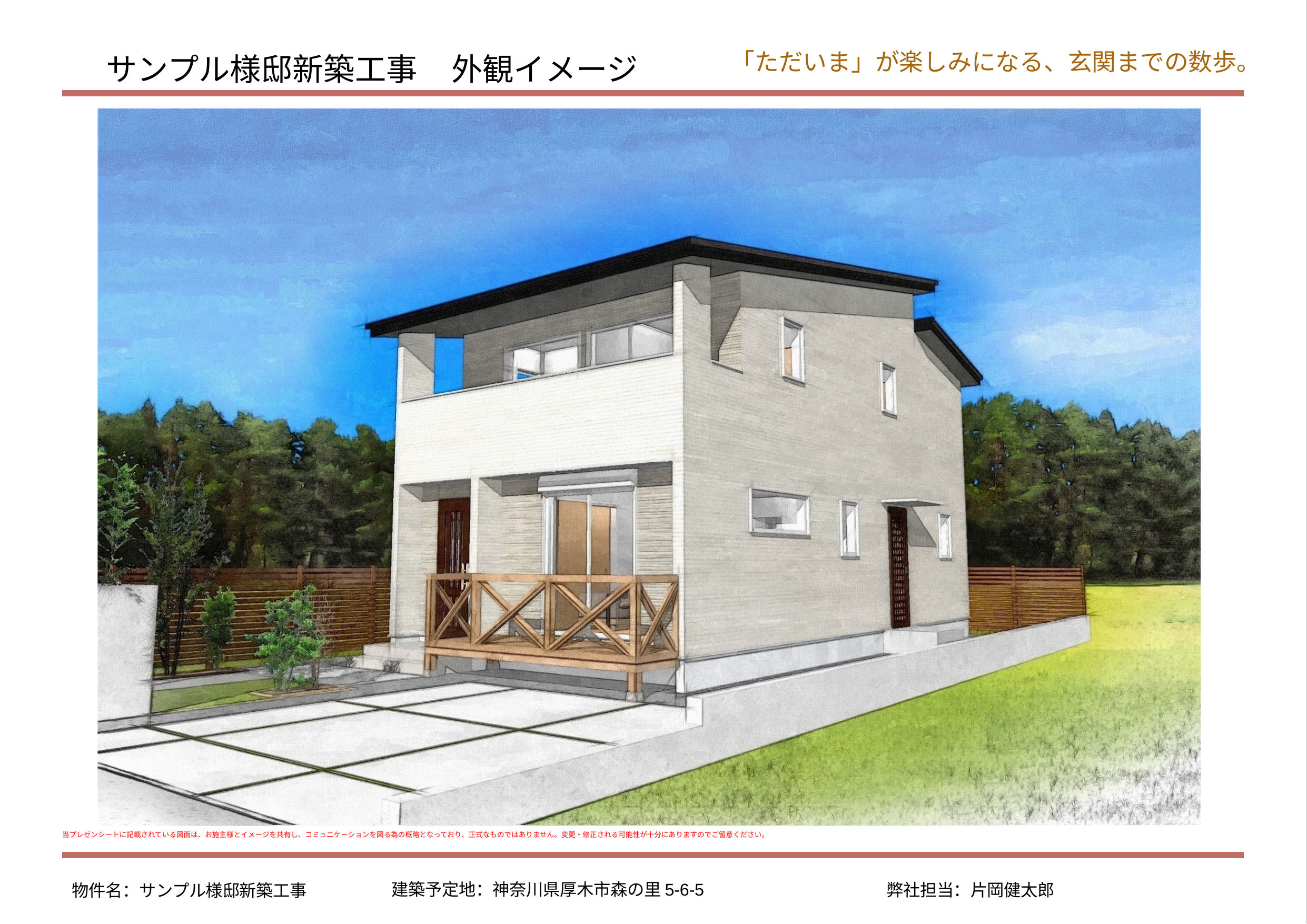

「ただいま」が楽しみになる、⽞関までの数歩。
# サンプル様邸新築⼯事
外観イメージ

片岡健太郎
当プレゼンシートに記載されている図⾯は、お施主様とイメージを共有し、コミュニケーションを図る為の概略となっており、正式なものではありません。変更・修正される可能性が⼗分にありますのでご留意ください。

建築予定地：神奈川県厚⽊市森の⾥5-6-5
弊社担当：⽚岡健太郎
物件名：サンプル様邸新築⼯事